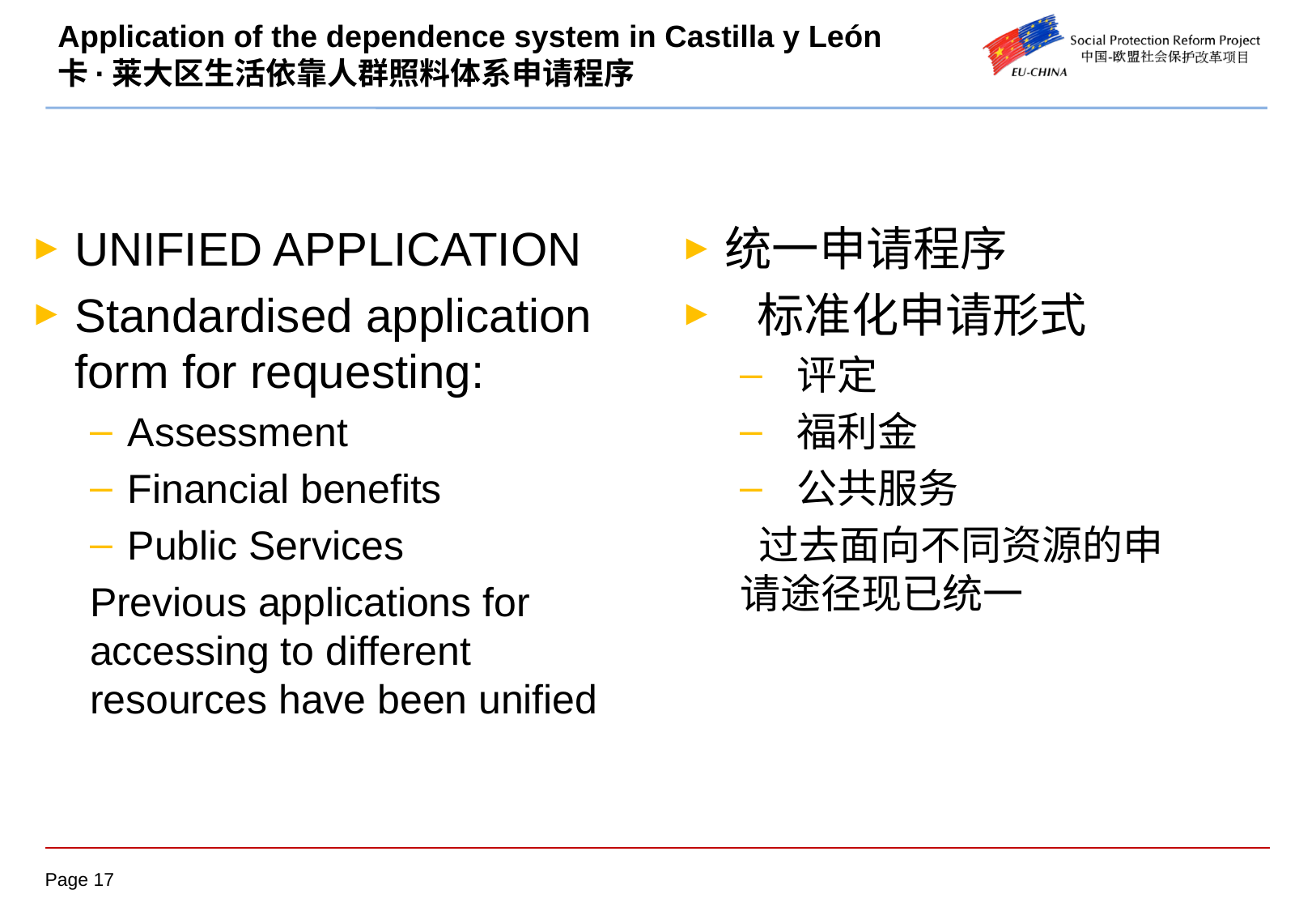

# Application of the dependence system in Castilla y León 卡·莱大区生活依靠人群照料体系申请程序
UNIFIED APPLICATION
Standardised application form for requesting:
Assessment
Financial benefits
Public Services
Previous applications for accessing to different resources have been unified
统一申请程序
  标准化申请形式
 评定
 福利金
 公共服务
 过去面向不同资源的申请途径现已统一